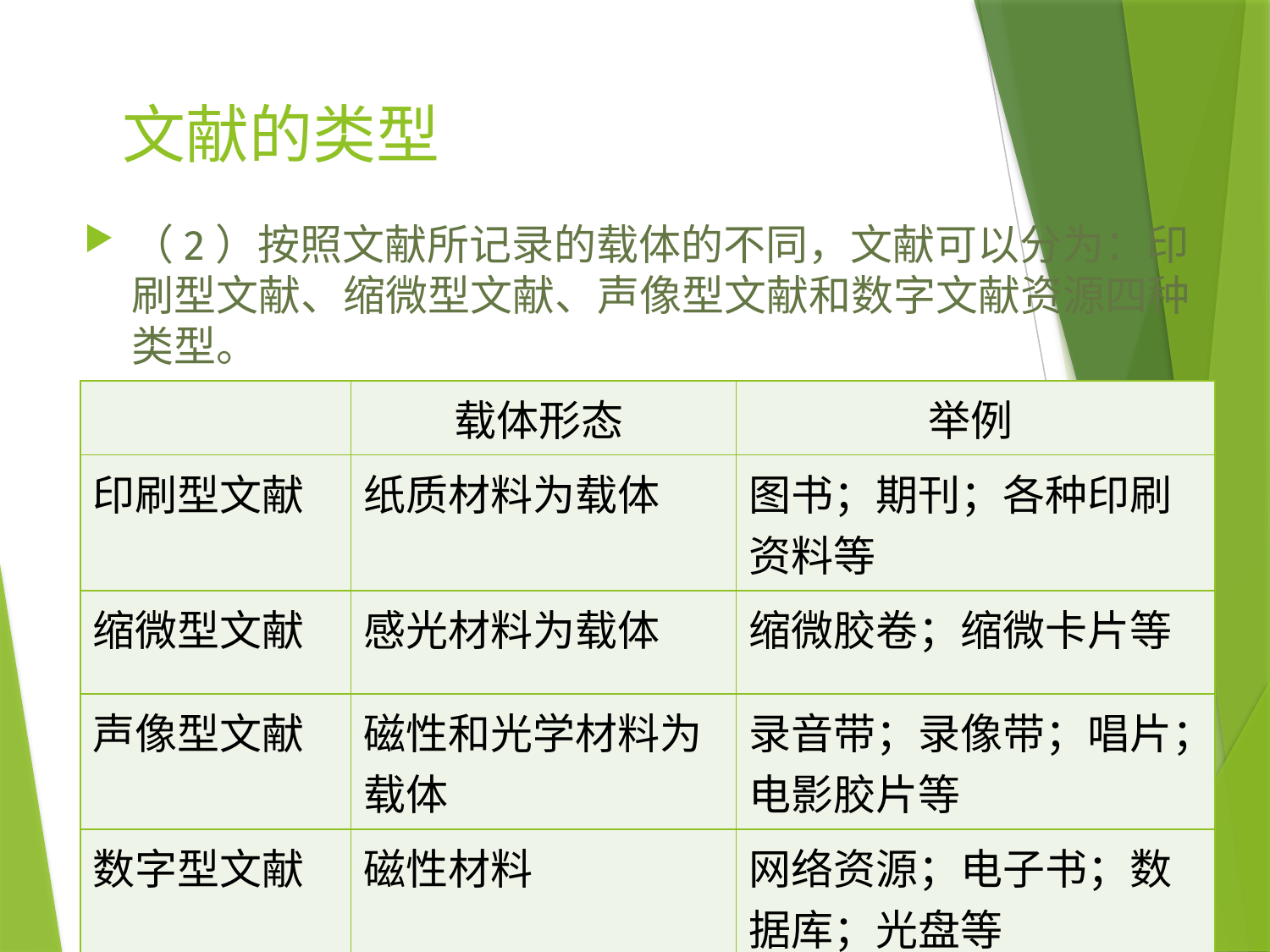

# 文献的类型
（2）按照文献所记录的载体的不同，文献可以分为：印刷型文献、缩微型文献、声像型文献和数字文献资源四种类型。

|  | 载体形态 | 举例 |
| --- | --- | --- |
| 印刷型文献 | 纸质材料为载体 | 图书；期刊；各种印刷资料等 |
| 缩微型文献 | 感光材料为载体 | 缩微胶卷；缩微卡片等 |
| 声像型文献 | 磁性和光学材料为载体 | 录音带；录像带；唱片；电影胶片等 |
| 数字型文献 | 磁性材料 | 网络资源；电子书；数据库；光盘等 |